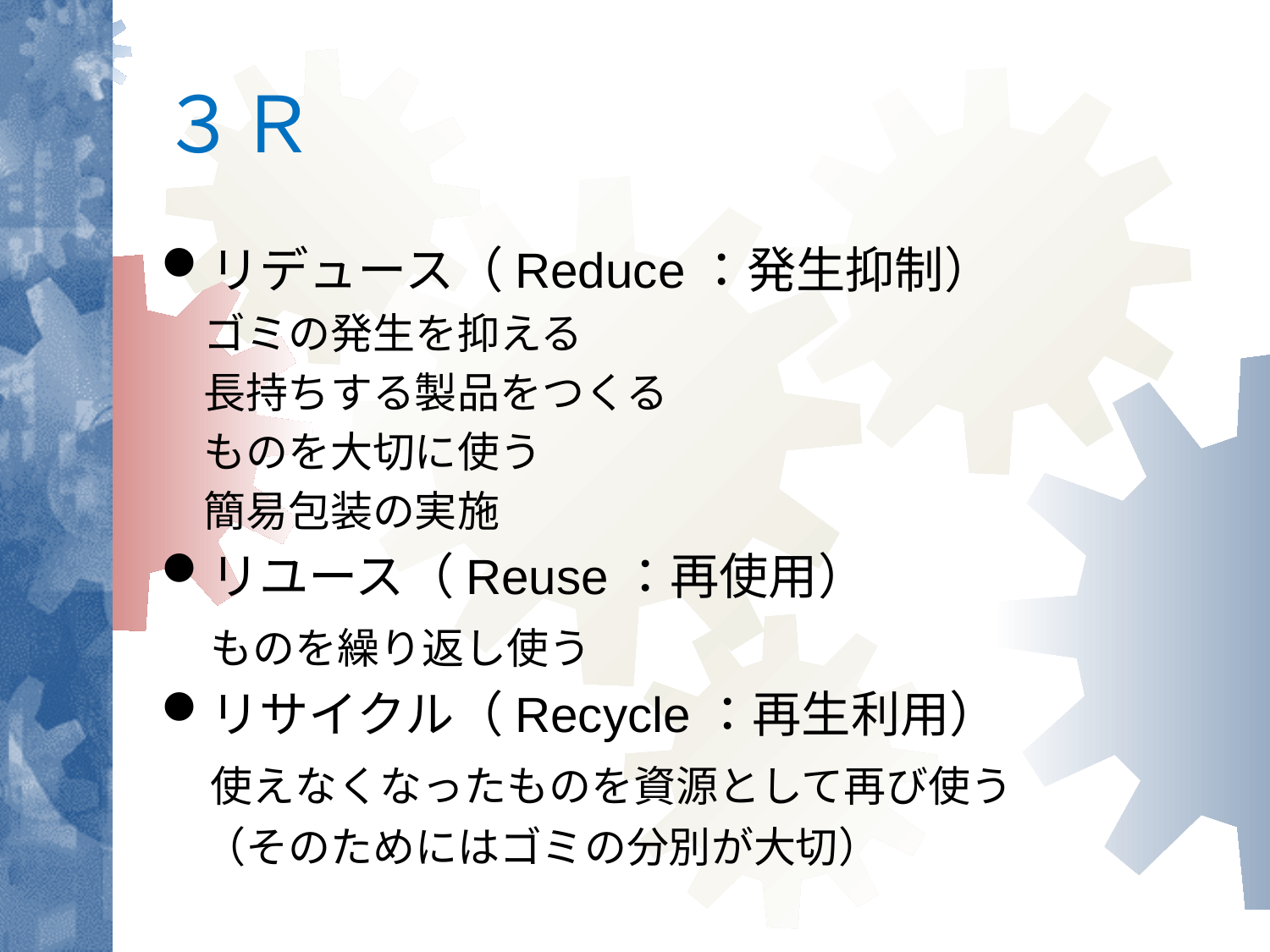

# ３Ｒ
リデュース（Reduce：発生抑制）
　ゴミの発生を抑える
　長持ちする製品をつくる
　ものを大切に使う
　簡易包装の実施
リユース（Reuse：再使用）
　ものを繰り返し使う
リサイクル（Recycle：再生利用）
　使えなくなったものを資源として再び使う
　（そのためにはゴミの分別が大切）